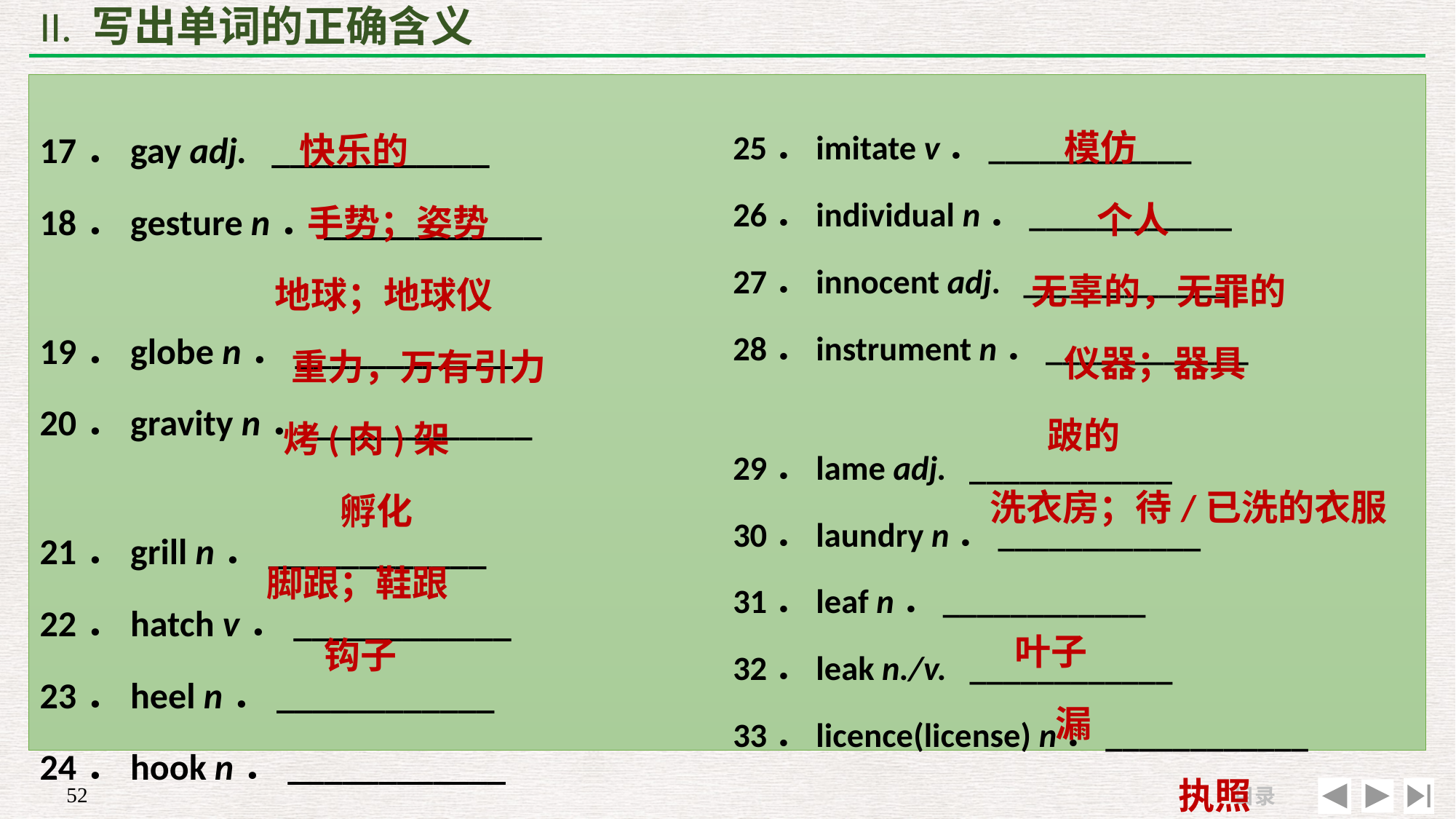

# II. 写出单词的正确含义

          模仿
              个人
      无辜的，无罪的
          仪器；器具
        跛的
 洗衣房；待/已洗的衣服
    叶子
         漏
                        执照
     快乐的
      手势；姿势
  地球；地球仪
    重力，万有引力
   烤(肉)架
          孵化
 脚跟；鞋跟
        钩子
17．gay adj.   ____________
18．gesture n．____________
19．globe n．____________
20．gravity n．____________
21．grill n．____________
22．hatch v．____________
23．heel n．____________
24．hook n．____________
25．imitate v．____________
26．individual n．____________
27．innocent adj.   ____________
28．instrument n．____________
29．lame adj.   ____________
30．laundry n．____________
31．leaf n．____________
32．leak n./v.   ____________
33．licence(license) n．____________